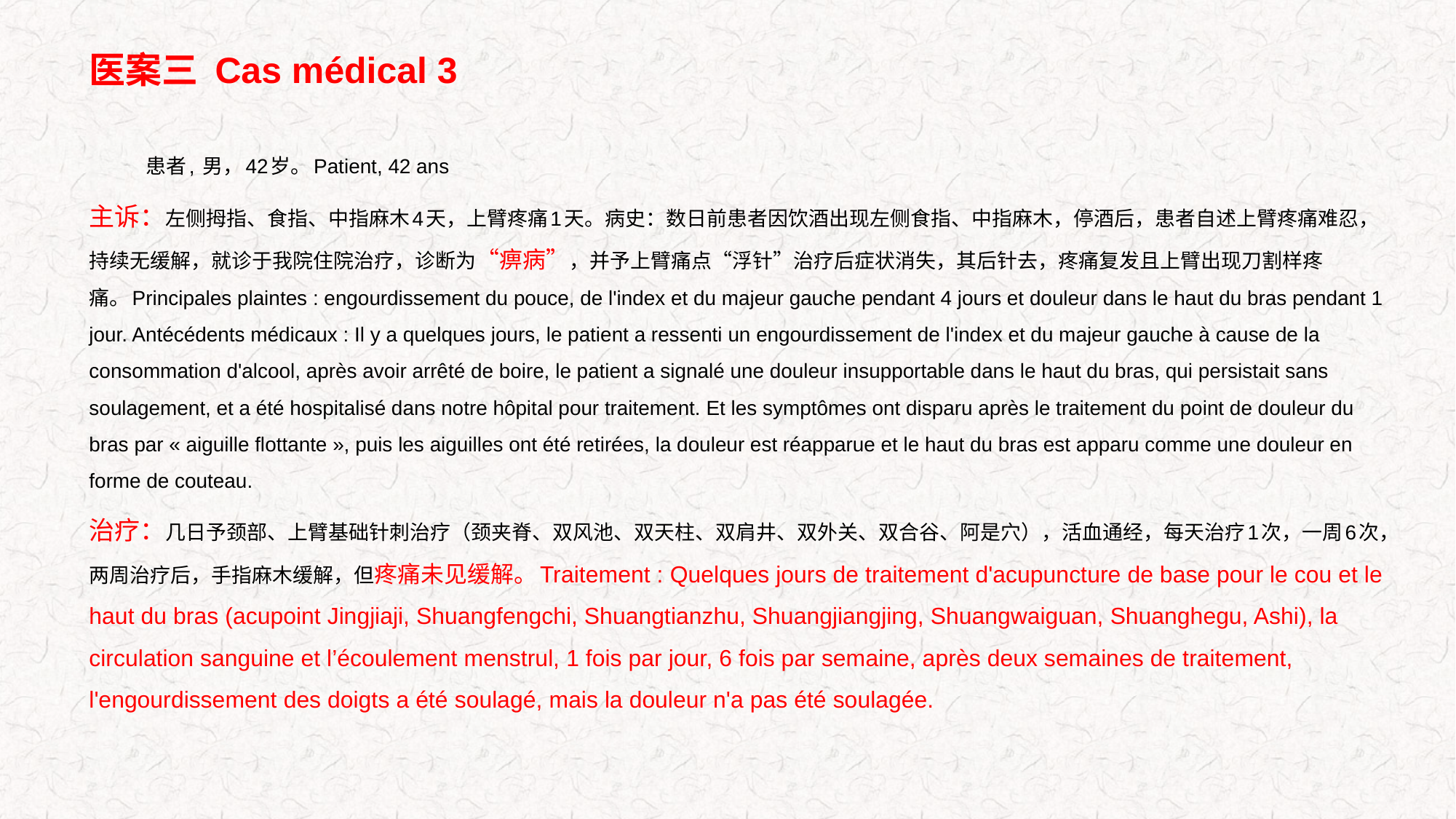

# 医案三 Cas médical 3
            患者, 男，42岁。Patient, 42 ans
主诉：左侧拇指、食指、中指麻木4天，上臂疼痛1天。病史：数日前患者因饮酒出现左侧食指、中指麻木，停酒后，患者自述上臂疼痛难忍，持续无缓解，就诊于我院住院治疗，诊断为“痹病”，并予上臂痛点“浮针”治疗后症状消失，其后针去，疼痛复发且上臂出现刀割样疼痛。Principales plaintes : engourdissement du pouce, de l'index et du majeur gauche pendant 4 jours et douleur dans le haut du bras pendant 1 jour. Antécédents médicaux : Il y a quelques jours, le patient a ressenti un engourdissement de l'index et du majeur gauche à cause de la consommation d'alcool, après avoir arrêté de boire, le patient a signalé une douleur insupportable dans le haut du bras, qui persistait sans soulagement, et a été hospitalisé dans notre hôpital pour traitement. Et les symptômes ont disparu après le traitement du point de douleur du bras par « aiguille flottante », puis les aiguilles ont été retirées, la douleur est réapparue et le haut du bras est apparu comme une douleur en forme de couteau.
治疗：几日予颈部、上臂基础针刺治疗（颈夹脊、双风池、双天柱、双肩井、双外关、双合谷、阿是穴），活血通经，每天治疗1次，一周6次，两周治疗后，手指麻木缓解，但疼痛未见缓解。Traitement : Quelques jours de traitement d'acupuncture de base pour le cou et le haut du bras (acupoint Jingjiaji, Shuangfengchi, Shuangtianzhu, Shuangjiangjing, Shuangwaiguan, Shuanghegu, Ashi), la circulation sanguine et l’écoulement menstrul, 1 fois par jour, 6 fois par semaine, après deux semaines de traitement, l'engourdissement des doigts a été soulagé, mais la douleur n'a pas été soulagée.